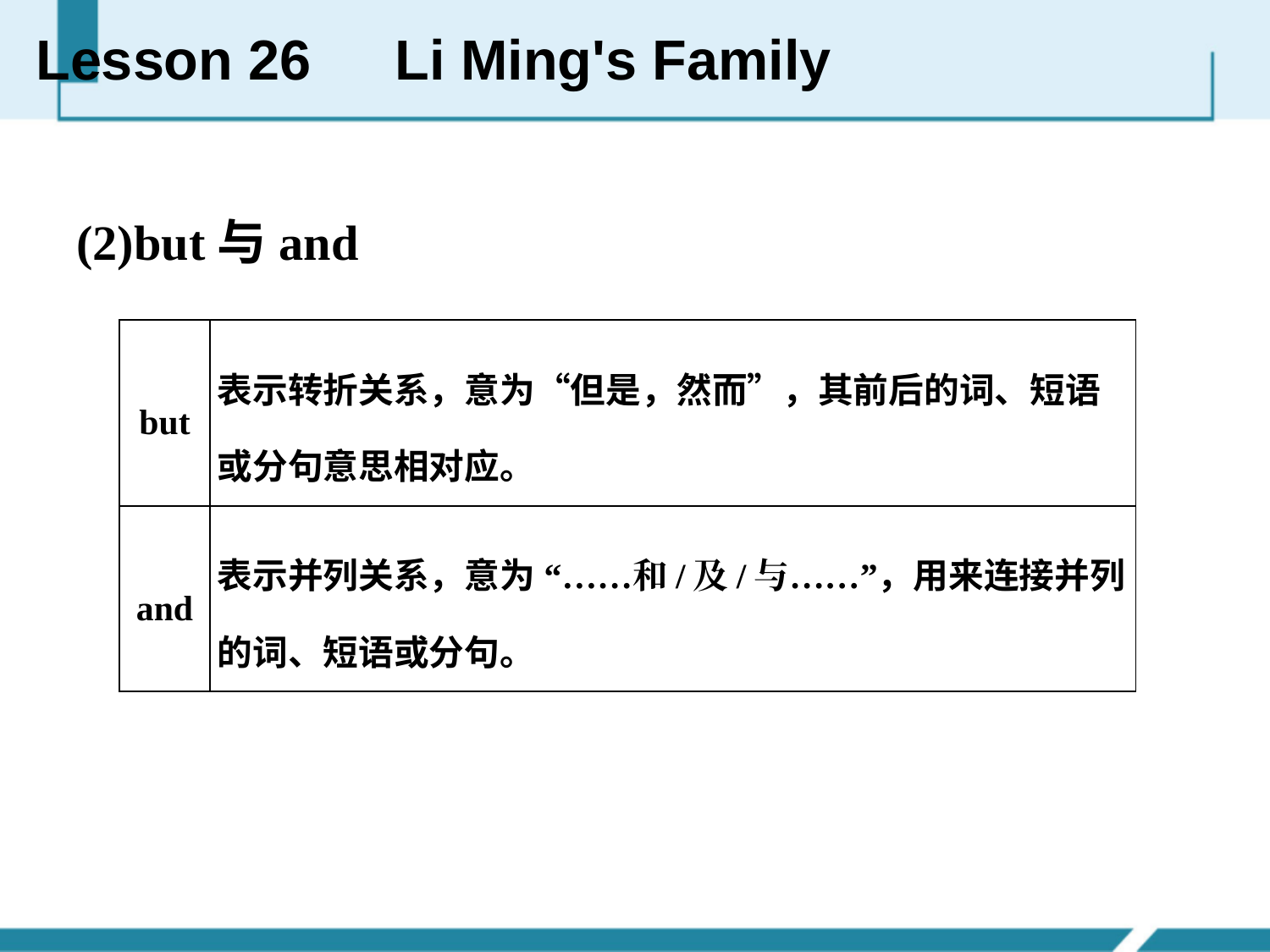

Lesson 26　Li Ming's Family
(2)but与and
| but | 表示转折关系，意为“但是，然而”，其前后的词、短语或分句意思相对应。 |
| --- | --- |
| and | 表示并列关系，意为 “……和/及/与……”，用来连接并列的词、短语或分句。 |